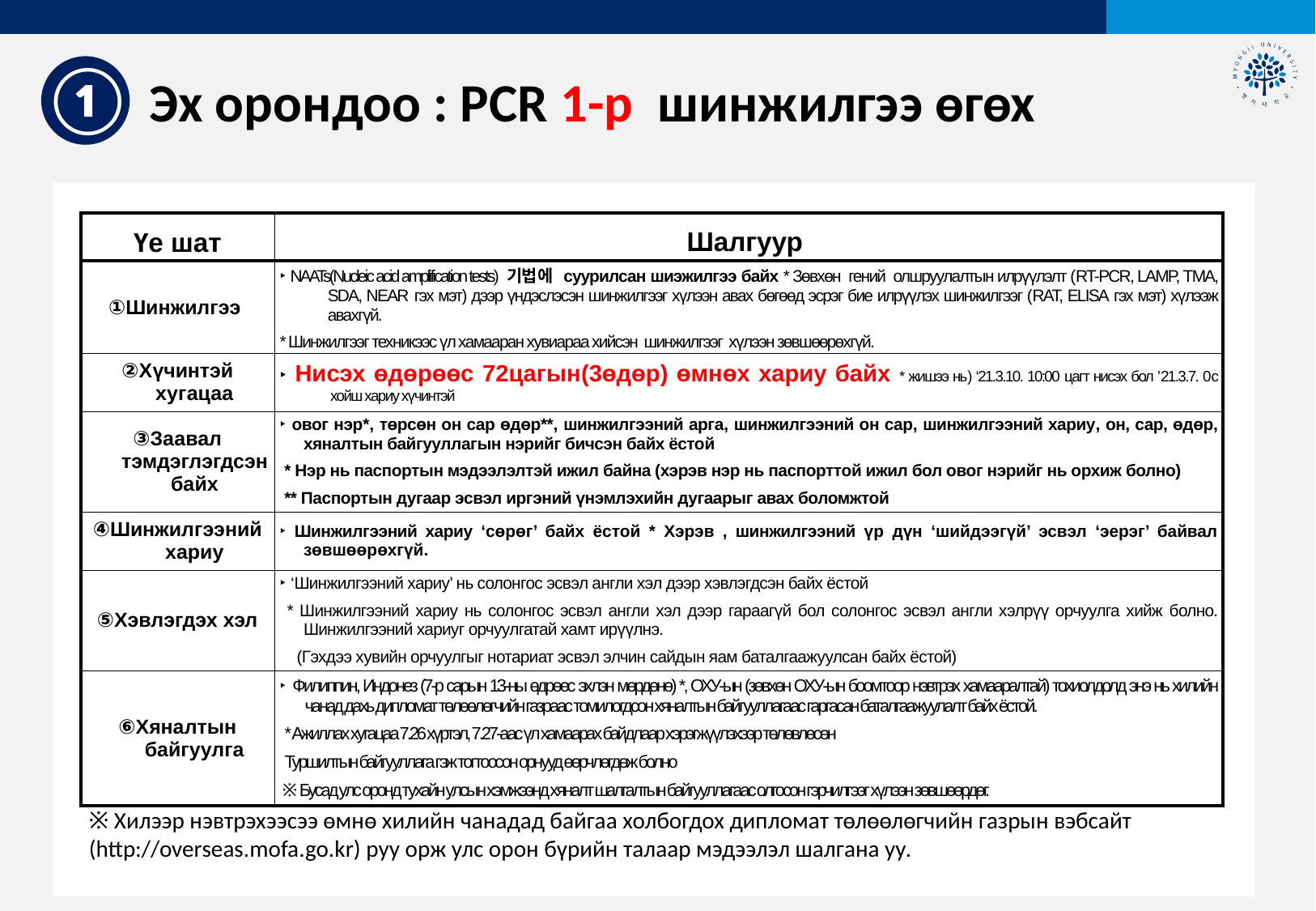

①

Эх орондоо : PCR 1-р  шинжилгээ өгөх

| Үе шат | Шалгуур |
| --- | --- |
| ①Шинжилгээ | ‣ NAATs(Nucleic acid amplification tests) 기법에 суурилсан шиэжилгээ байх \* Зөвхөн гений олшруулалтын илрүүлэлт (RT-PCR, LAMP, TMA, SDA, NEAR гэх мэт) дээр үндэслэсэн шинжилгээг хүлээн авах бөгөөд эсрэг бие илрүүлэх шинжилгээг (RAT, ELISA гэх мэт) хүлээж авахгүй. \* Шинжилгээг техникээс үл хамааран хувиараа хийсэн шинжилгээг хүлээн зөвшөөрөхгүй. |
| ②Хүчинтэй хугацаа | ‣ Нисэх өдөрөөс 72цагын(3өдөр) өмнөх хариу байх \* жишээ нь) ‘21.3.10. 10:00 цагт нисэх бол ’21.3.7. 0с хойш хариу хүчинтэй |
| ③Заавал тэмдэглэгдсэн байх | ‣ овог нэр\*, төрсөн он сар өдөр\*\*, шинжилгээний арга, шинжилгээний он сар, шинжилгээний хариу, он, сар, өдөр, хяналтын байгууллагын нэрийг бичсэн байх ёстой \* Нэр нь паспортын мэдээлэлтэй ижил байна (хэрэв нэр нь паспорттой ижил бол овог нэрийг нь орхиж болно) \*\* Паспортын дугаар эсвэл иргэний үнэмлэхийн дугаарыг авах боломжтой |
| ④Шинжилгээний хариу | ‣ Шинжилгээний хариу ‘сөрөг’ байх ёстой \* Хэрэв , шинжилгээний үр дүн ‘шийдээгүй’ эсвэл ‘эерэг’ байвал зөвшөөрөхгүй. |
| ⑤Хэвлэгдэх хэл | ‣ ‘Шинжилгээний хариу’ нь солонгос эсвэл англи хэл дээр хэвлэгдсэн байх ёстой \* Шинжилгээний хариу нь солонгос эсвэл англи хэл дээр гараагүй бол солонгос эсвэл англи хэлрүү орчуулга хийж болно. Шинжилгээний хариуг орчуулгатай хамт ирүүлнэ. (Гэхдээ хувийн орчуулгыг нотариат эсвэл элчин сайдын яам баталгаажуулсан байх ёстой) |
| ⑥Хяналтын байгуулга | ‣ Филиппин, Индонез (7-р сарын 13-ны өдрөөс эхлэн мөрдөнө) \*, ОХУ-ын (зөвхөн ОХУ-ын боомтоор нэвтрэх хамааралтай) тохиолдолд энэ нь хилийн чанад дахь дипломат төлөөлөгчийн газраас томилогдсон хяналтын байгууллагаас гаргасан баталгаажуулалт байх ёстой. \* Ажиллах хугацаа 7.26 хүртэл, 7.27-аас үл хамаарах байдлаар хэрэгжүүлэхээр төлөвлөсөн Туршилтын байгууллага гэж тогтоосон орнууд өөрчлөгдөж болно ※ Бусад улс оронд тухайн улсын хэмжээнд хяналт шалгалтын байгууллагаас олгосон гэрчилгээг хүлээн зөвшөөрдөг. |
※ Хилээр нэвтрэхээсээ өмнө хилийн чанадад байгаа холбогдох дипломат төлөөлөгчийн газрын вэбсайт
(http://overseas.mofa.go.kr) руу орж улс орон бүрийн талаар мэдээлэл шалгана уу.